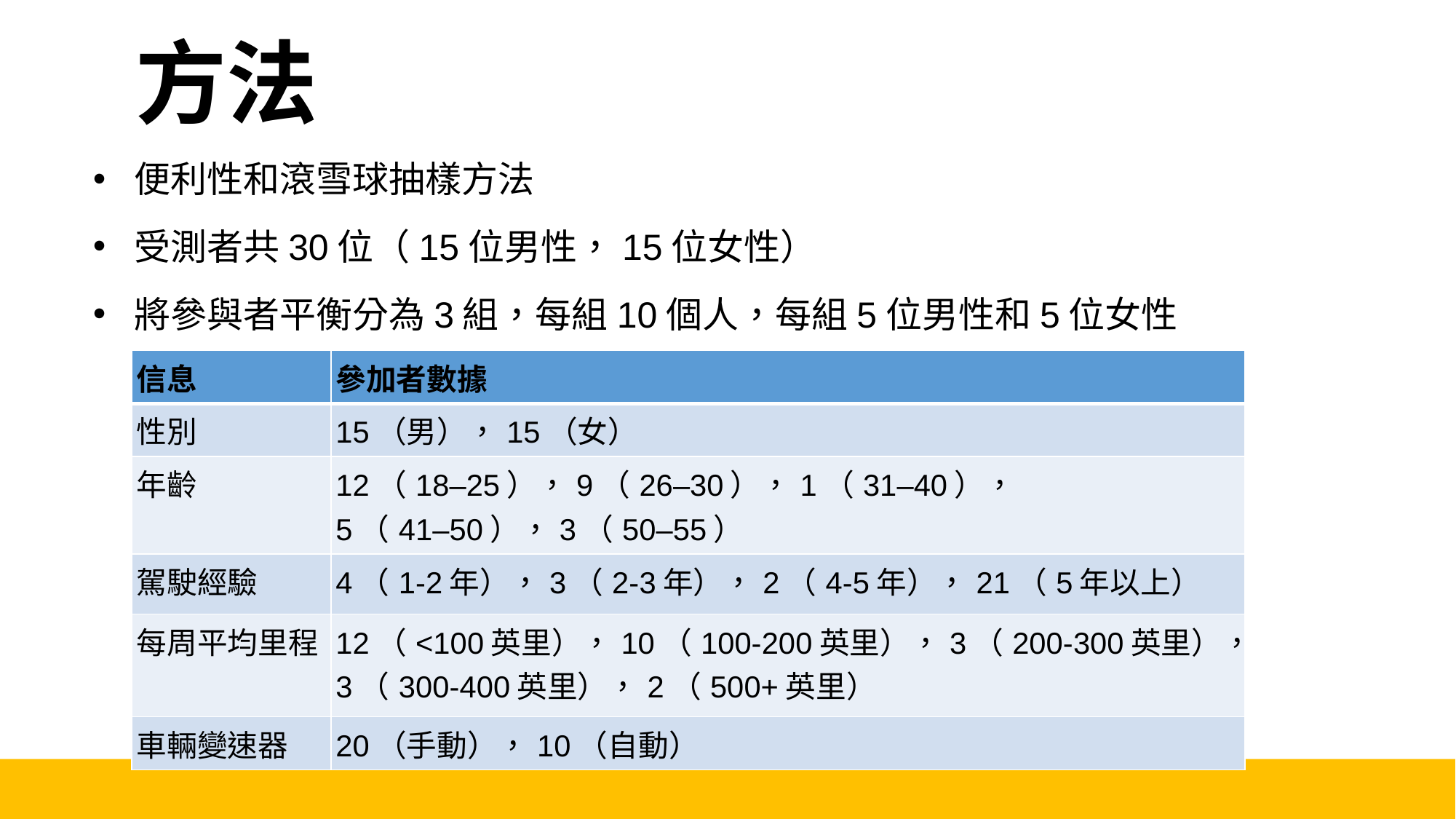

# 方法
便利性和滾雪球抽樣方法
受測者共30位（15位男性，15位女性）
將參與者平衡分為3組，每組10個人，每組5位男性和5位女性

| 信息 | 參加者數據 |
| --- | --- |
| 性別 | 15（男），15（女） |
| 年齡 | 12（18–25），9（26–30），1（31–40）， 5（41–50），3（50–55） |
| 駕駛經驗 | 4（1-2年），3（2-3年），2（4-5年），21（5年以上） |
| 每周平均里程 | 12（<100英里），10（100-200英里），3（200-300英里）， 3（300-400英里），2（500+英里） |
| 車輛變速器 | 20（手動），10（自動） |

5